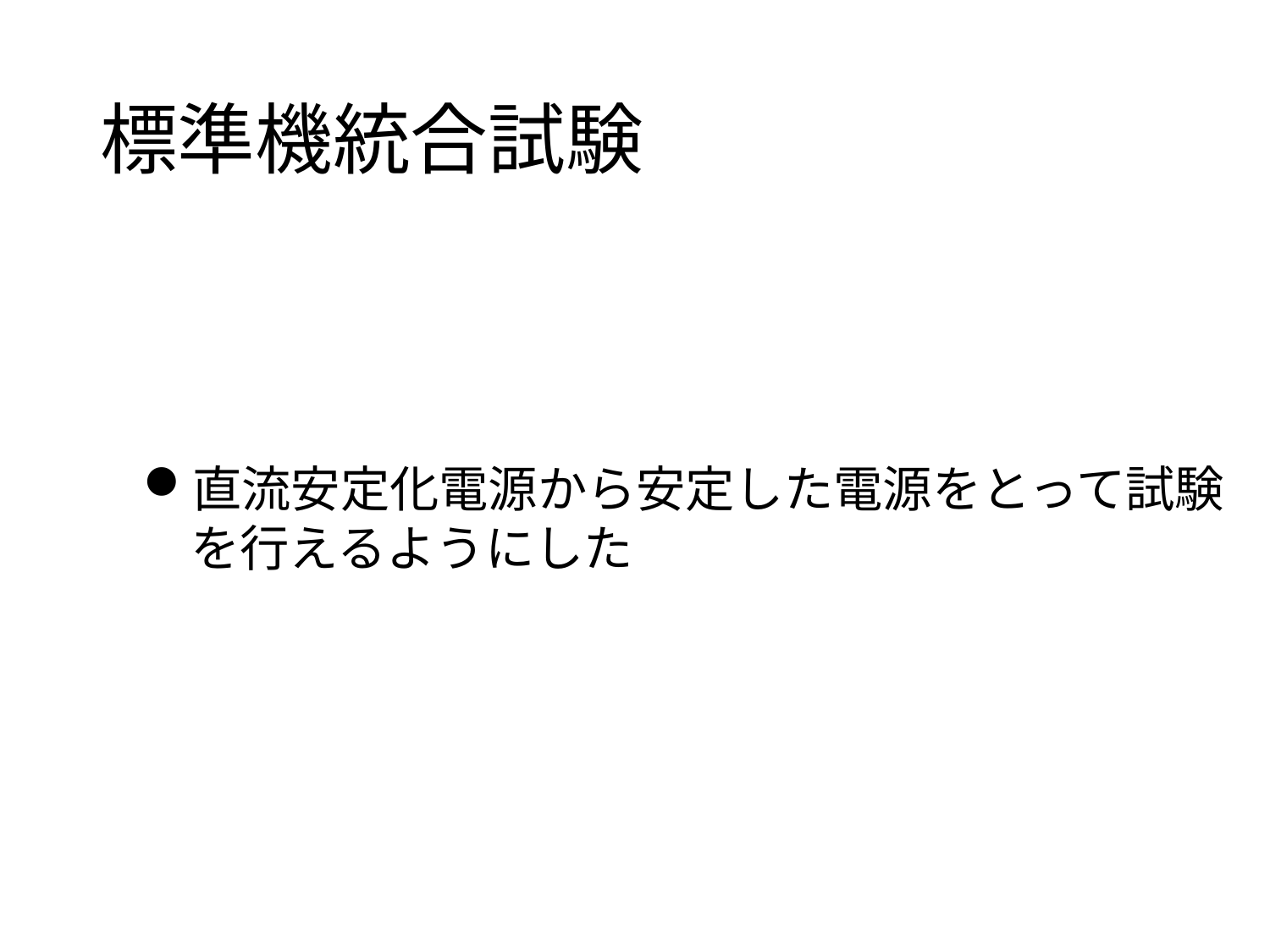

# 標準機統合試験
直流安定化電源から安定した電源をとって試験を行えるようにした